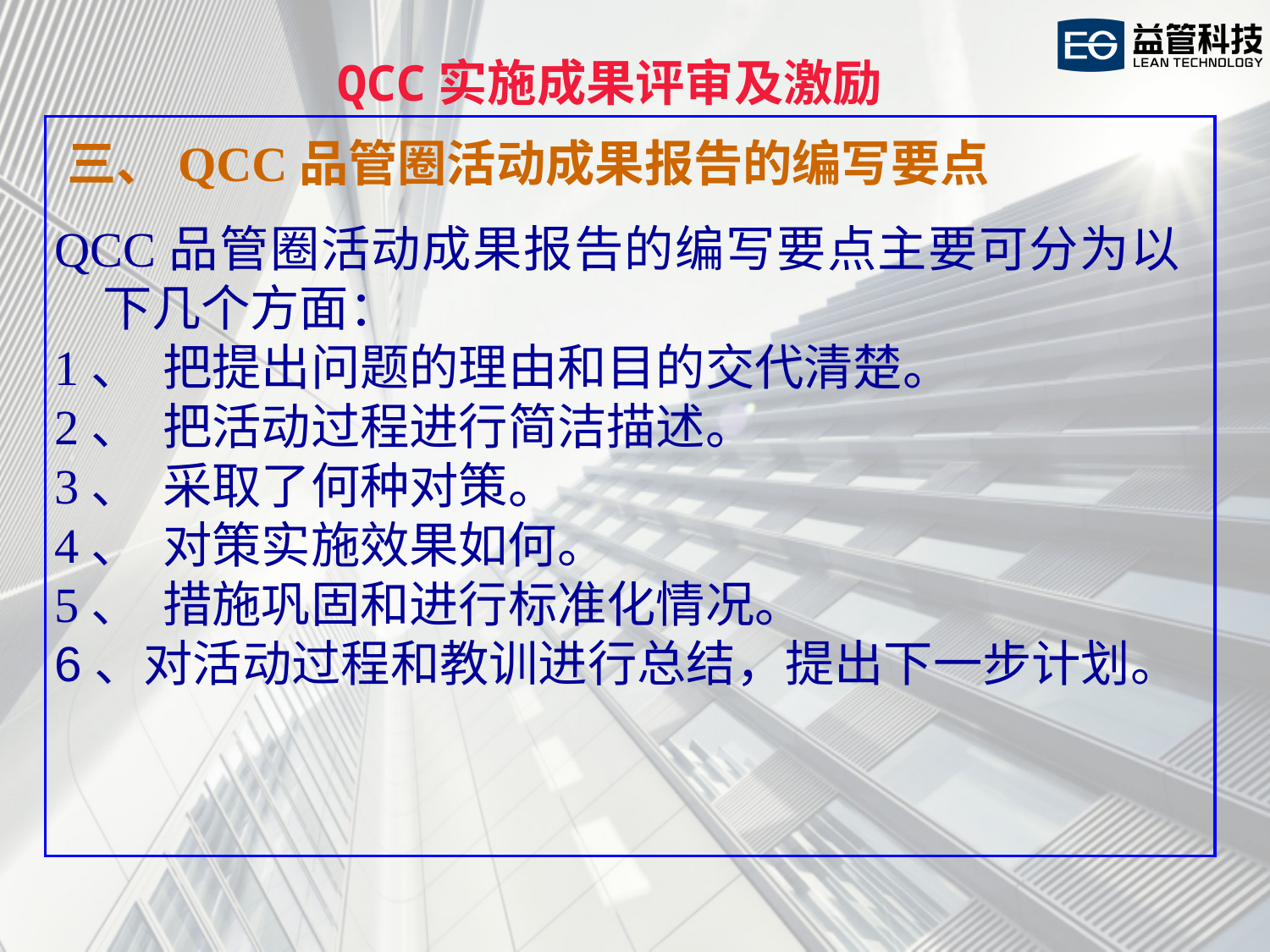

QCC实施成果评审及激励

三、QCC品管圈活动成果报告的编写要点
QCC品管圈活动成果报告的编写要点主要可分为以下几个方面：
1、  把提出问题的理由和目的交代清楚。
2、  把活动过程进行简洁描述。
3、  采取了何种对策。
4、  对策实施效果如何。
5、  措施巩固和进行标准化情况。
6、对活动过程和教训进行总结，提出下一步计划。